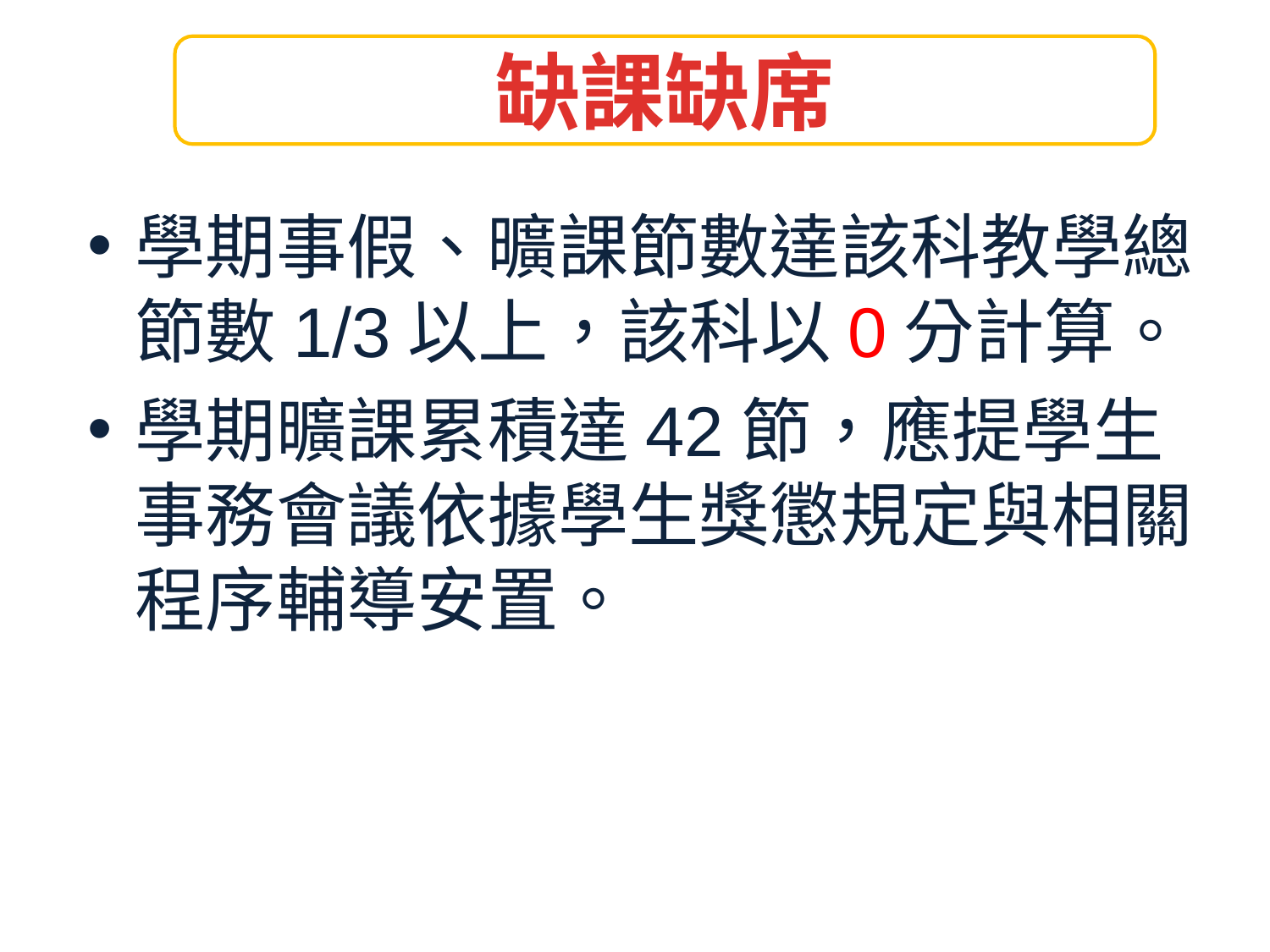

缺課缺席
學期事假、曠課節數達該科教學總節數1/3以上，該科以0分計算。
學期曠課累積達42節，應提學生事務會議依據學生獎懲規定與相關程序輔導安置。